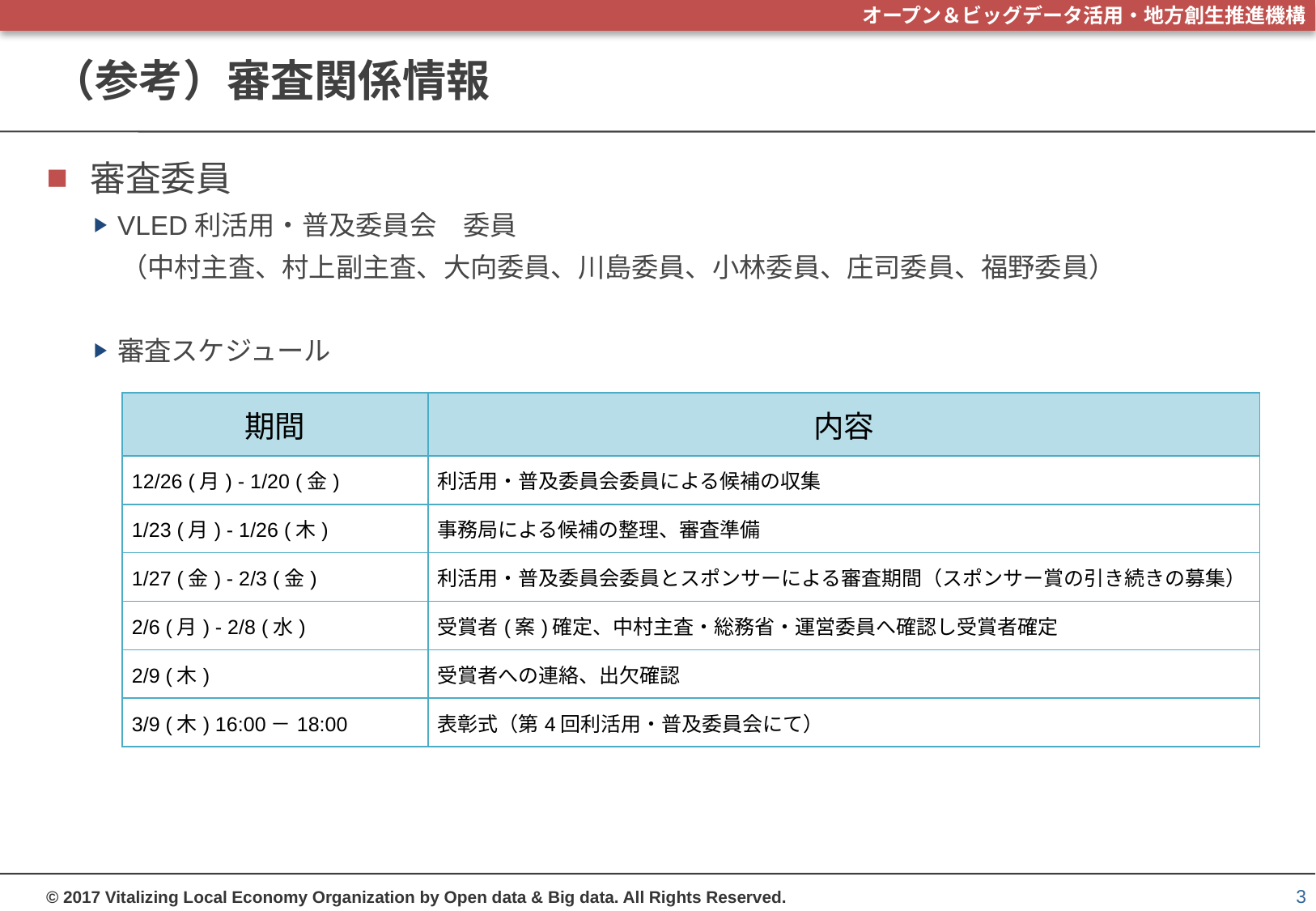

# （参考）審査関係情報
審査委員
VLED利活用・普及委員会　委員
　（中村主査、村上副主査、大向委員、川島委員、小林委員、庄司委員、福野委員）

審査スケジュール
| 期間 | 内容 |
| --- | --- |
| 12/26 (月) - 1/20 (金) | 利活用・普及委員会委員による候補の収集 |
| 1/23 (月) - 1/26 (木) | 事務局による候補の整理、審査準備 |
| 1/27 (金) - 2/3 (金) | 利活用・普及委員会委員とスポンサーによる審査期間（スポンサー賞の引き続きの募集） |
| 2/6 (月) - 2/8 (水) | 受賞者(案)確定、中村主査・総務省・運営委員へ確認し受賞者確定 |
| 2/9 (木) | 受賞者への連絡、出欠確認 |
| 3/9 (木) 16:00－18:00 | 表彰式（第4回利活用・普及委員会にて） |
3